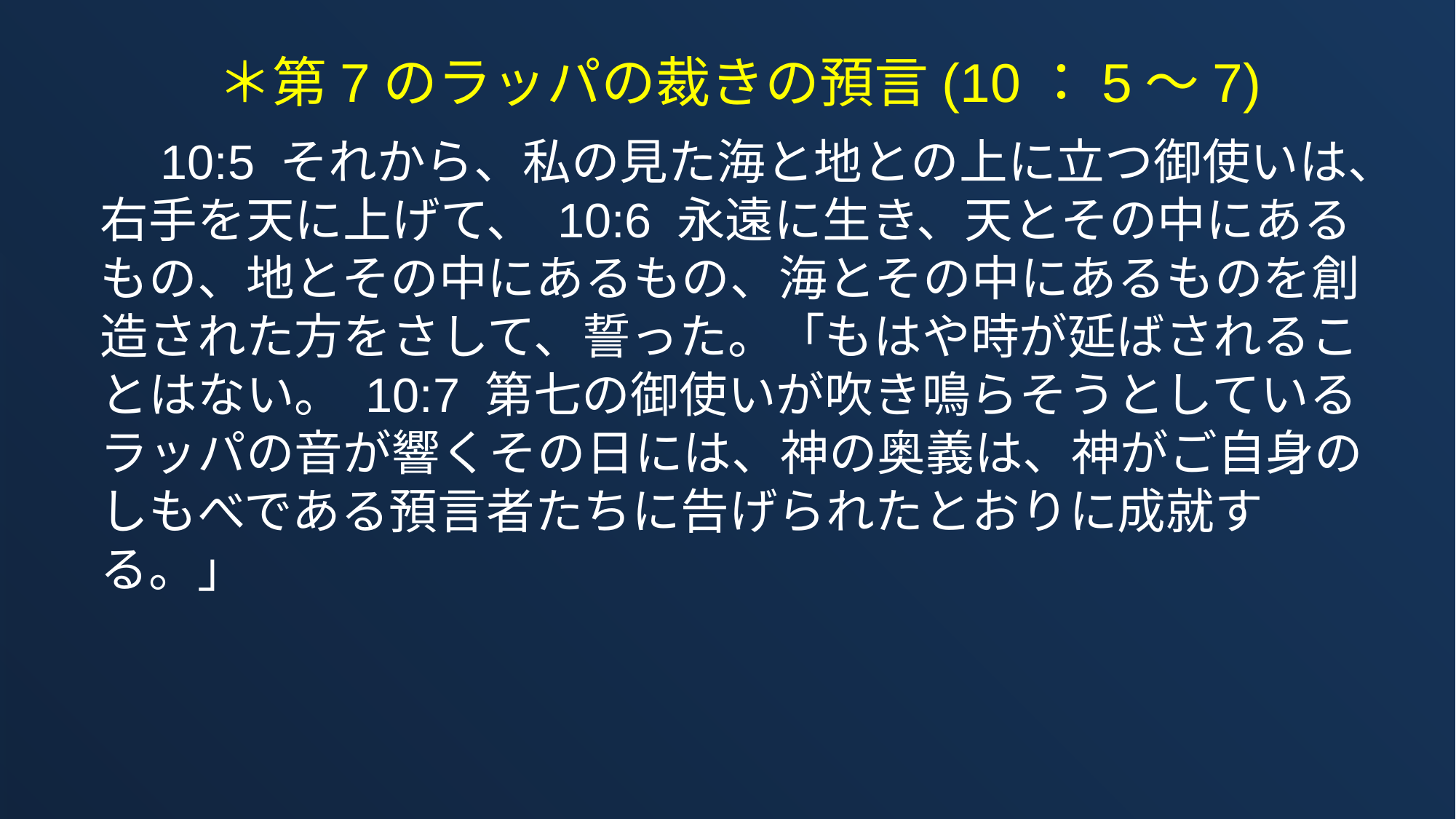

＊第7のラッパの裁きの預言(10：5～7)

　10:5 それから、私の見た海と地との上に立つ御使いは、右手を天に上げて、 10:6 永遠に生き、天とその中にあるもの、地とその中にあるもの、海とその中にあるものを創造された方をさして、誓った。「もはや時が延ばされることはない。 10:7 第七の御使いが吹き鳴らそうとしているラッパの音が響くその日には、神の奥義は、神がご自身のしもべである預言者たちに告げられたとおりに成就する。」